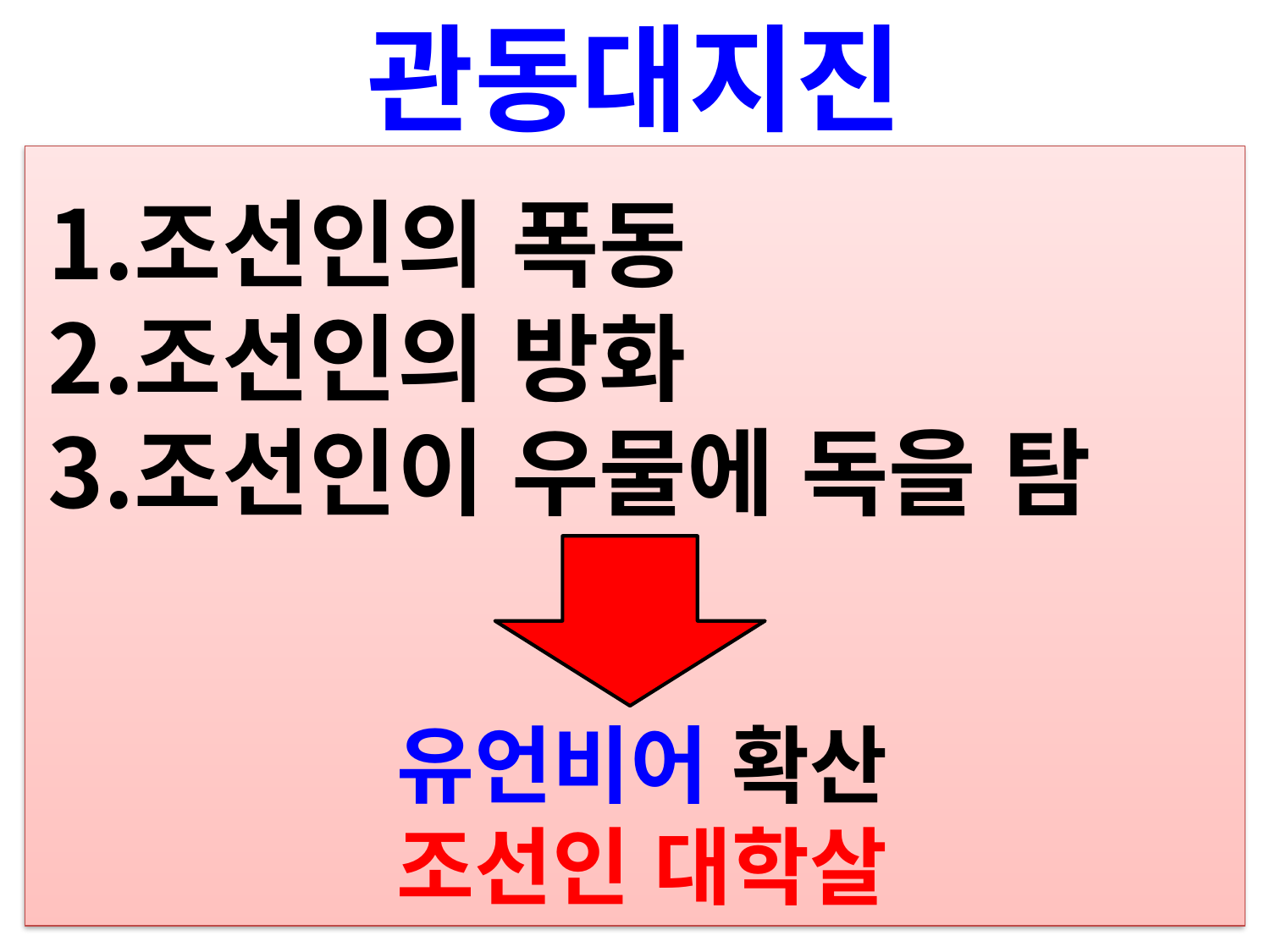

# 관동대지진

조선인의 폭동
조선인의 방화
조선인이 우물에 독을 탐

유언비어 확산
조선인 대학살